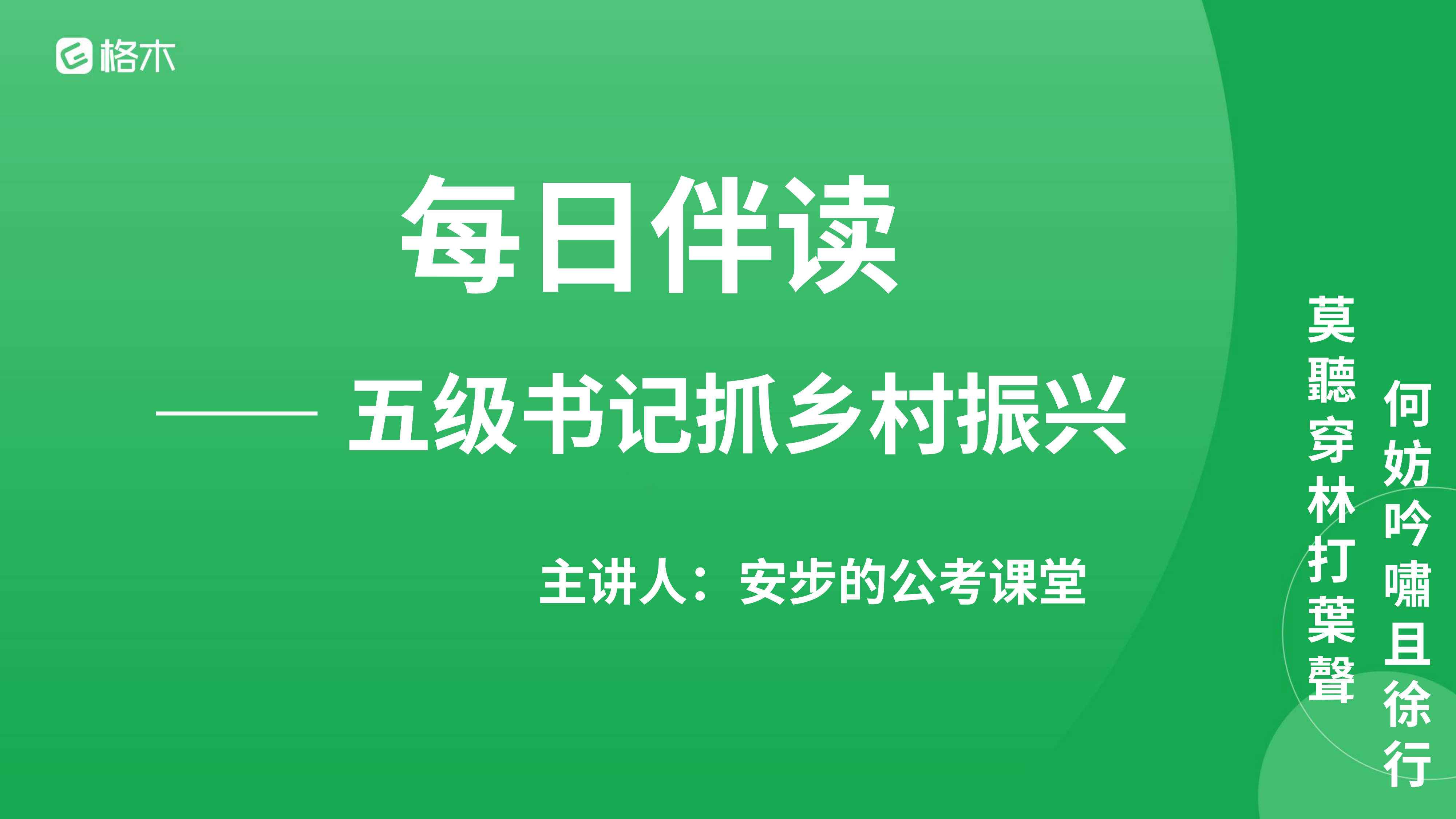

每日伴读
——五级书记抓乡村振兴
莫聽穿林打葉聲

何妨吟嘯且徐行
主讲人：安步的公考课堂